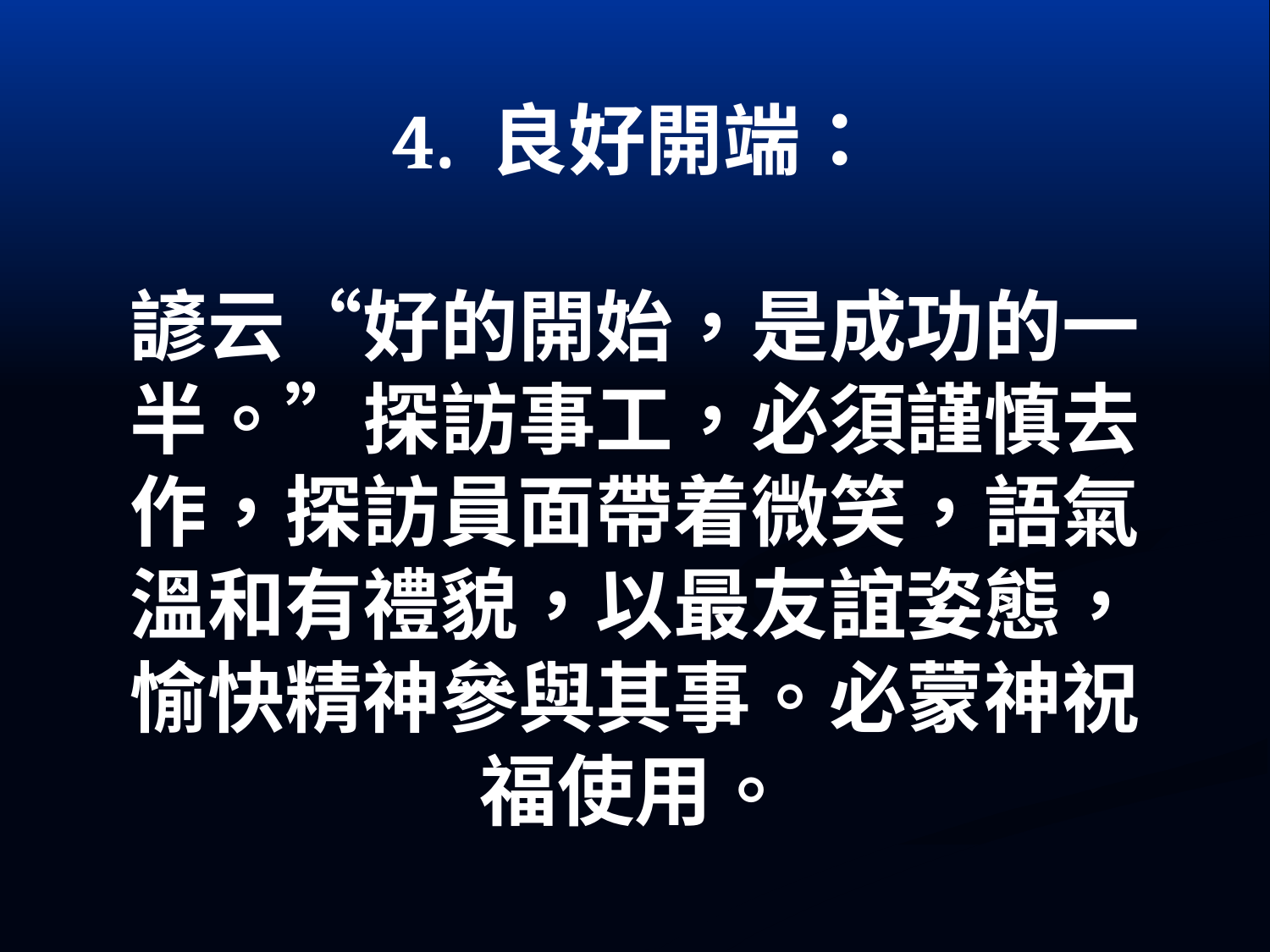

# 4. 良好開端：

諺云“好的開始，是成功的一半。”探訪事工，必須謹慎去作，探訪員面帶着微笑，語氣溫和有禮貌，以最友誼姿態，愉快精神參與其事。必蒙神祝福使用。